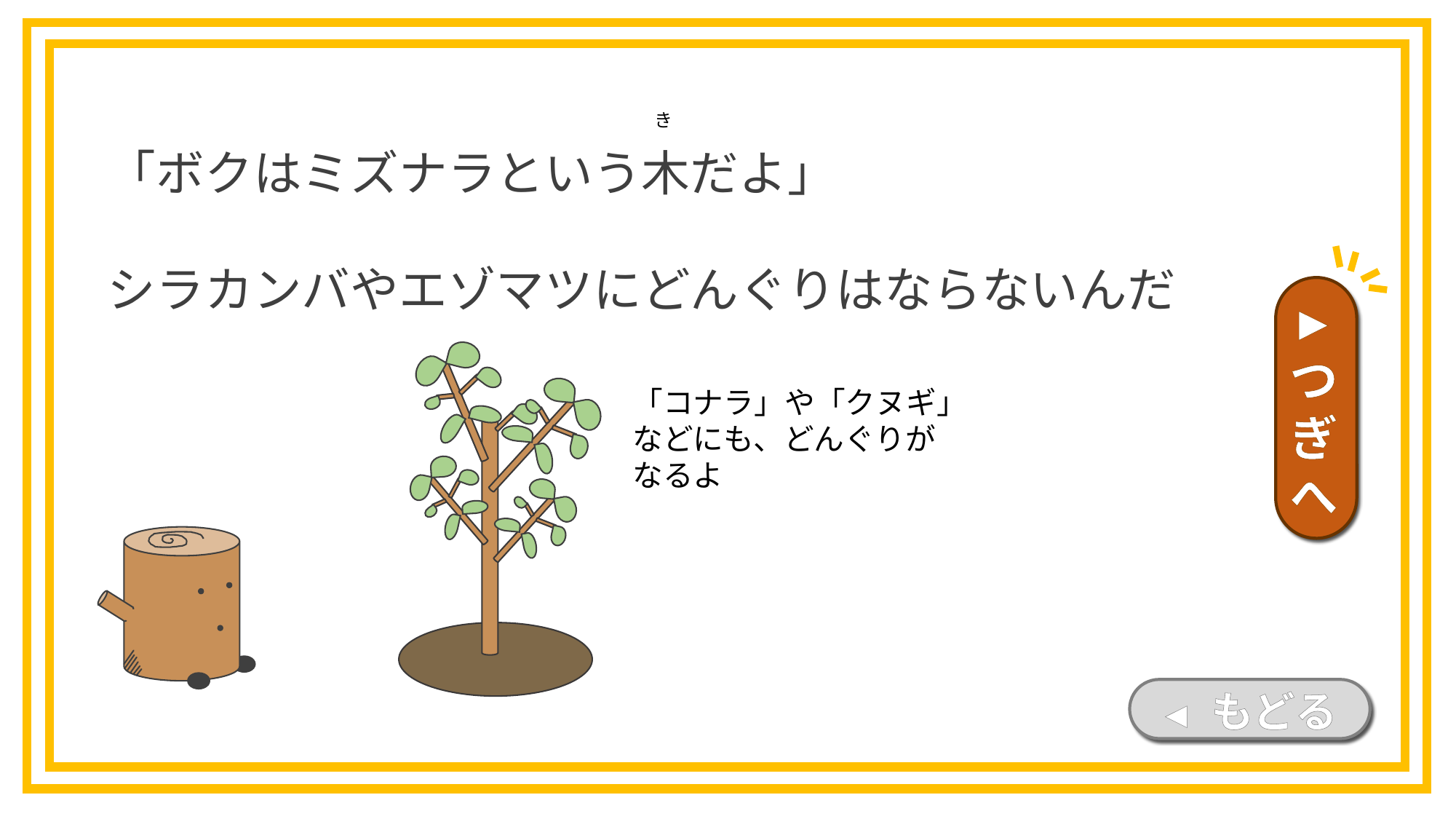

「ボクはミズナラという木だよ」
シラカンバやエゾマツにどんぐりはならないんだ
き
►つぎへ

「コナラ」や「クヌギ」などにも、どんぐりが
なるよ

◄ もどる